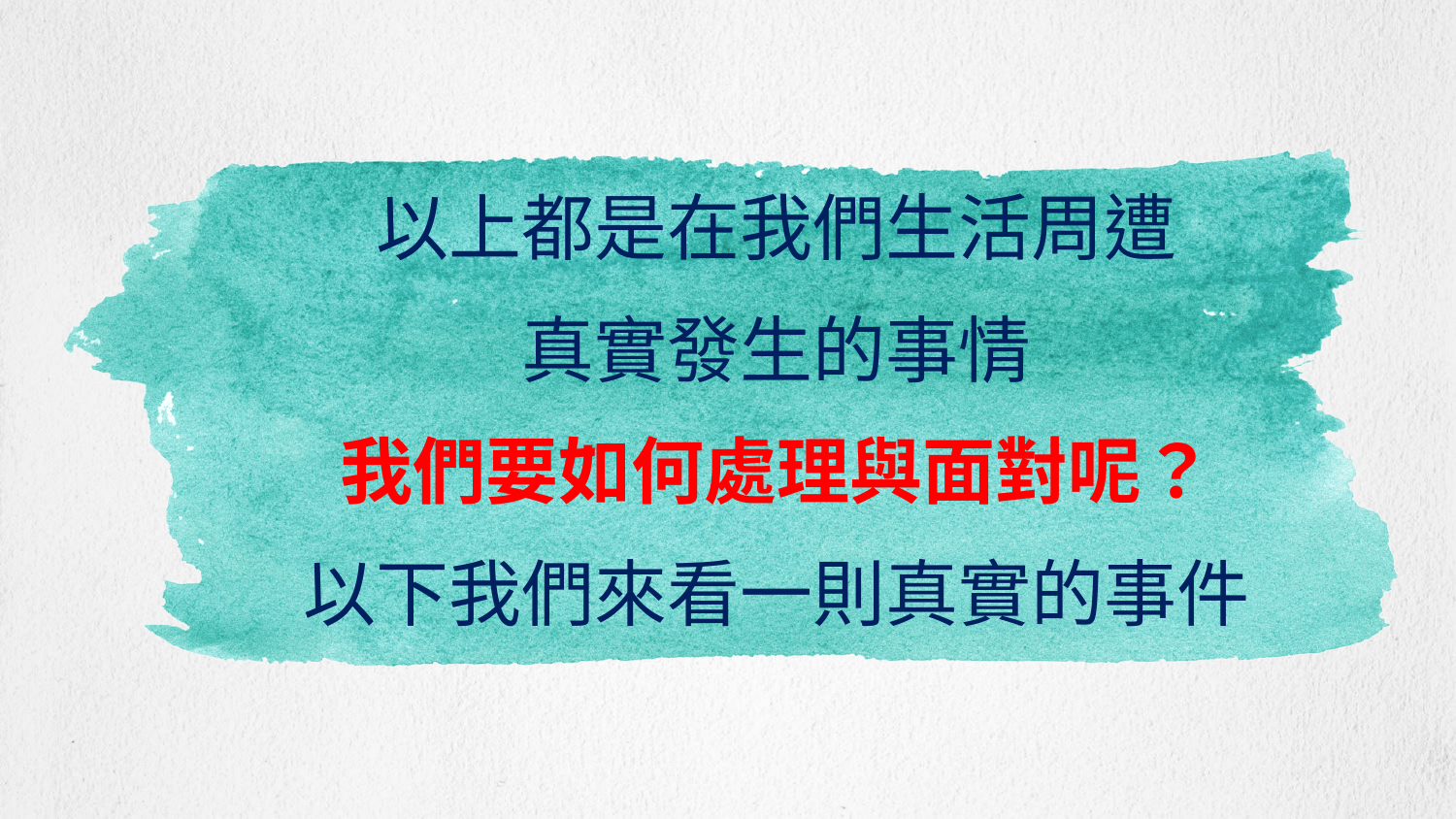

以上都是在我們生活周遭
真實發生的事情
我們要如何處理與面對呢？
以下我們來看一則真實的事件